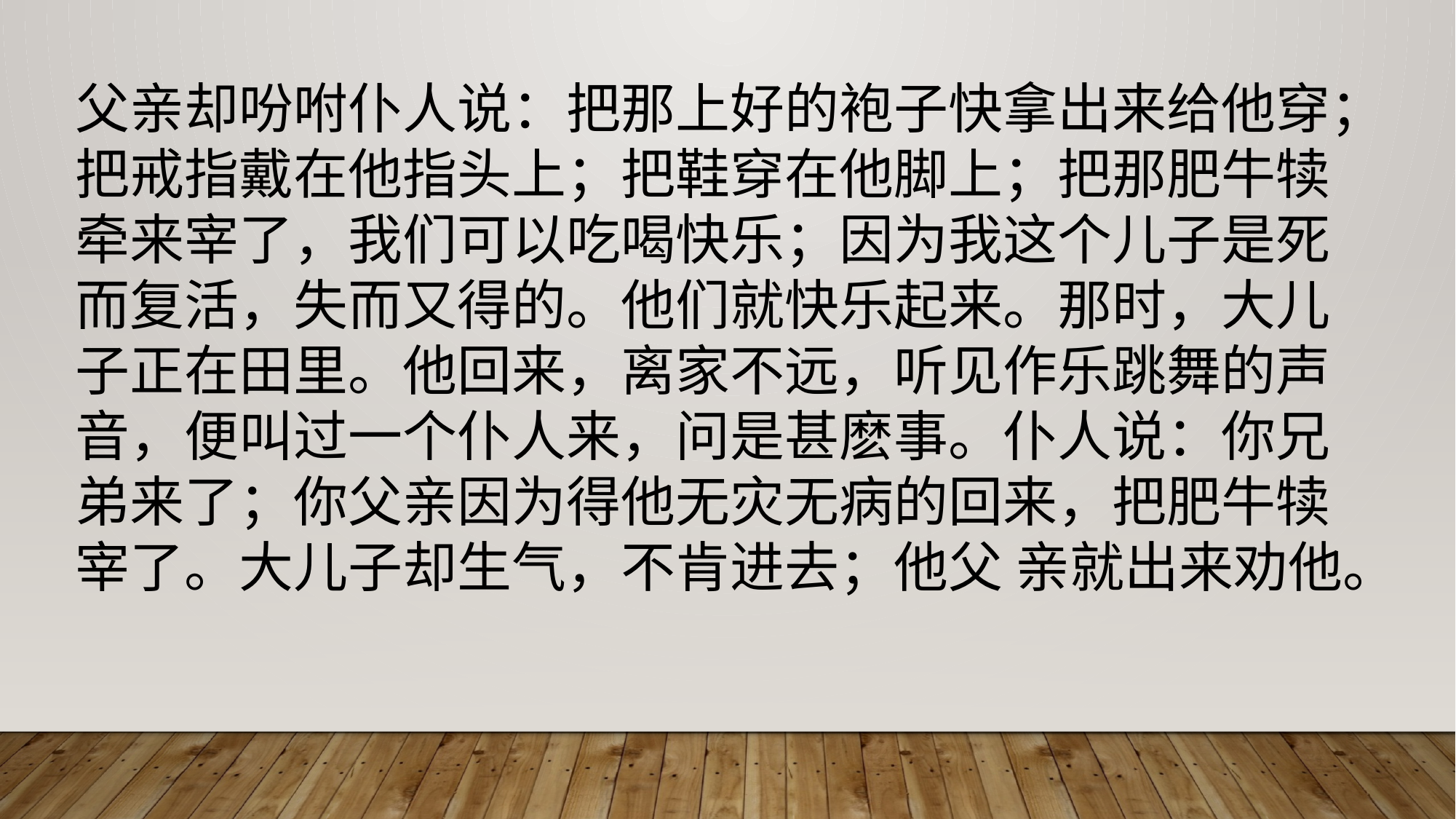

父亲却吩咐仆人说：把那上好的袍子快拿出来给他穿；把戒指戴在他指头上；把鞋穿在他脚上；把那肥牛犊牵来宰了，我们可以吃喝快乐；因为我这个儿子是死而复活，失而又得的。他们就快乐起来。那时，大儿子正在田里。他回来，离家不远，听见作乐跳舞的声音，便叫过一个仆人来，问是甚麽事。仆人说：你兄弟来了；你父亲因为得他无灾无病的回来，把肥牛犊宰了。大儿子却生气，不肯进去；他父 亲就出来劝他。